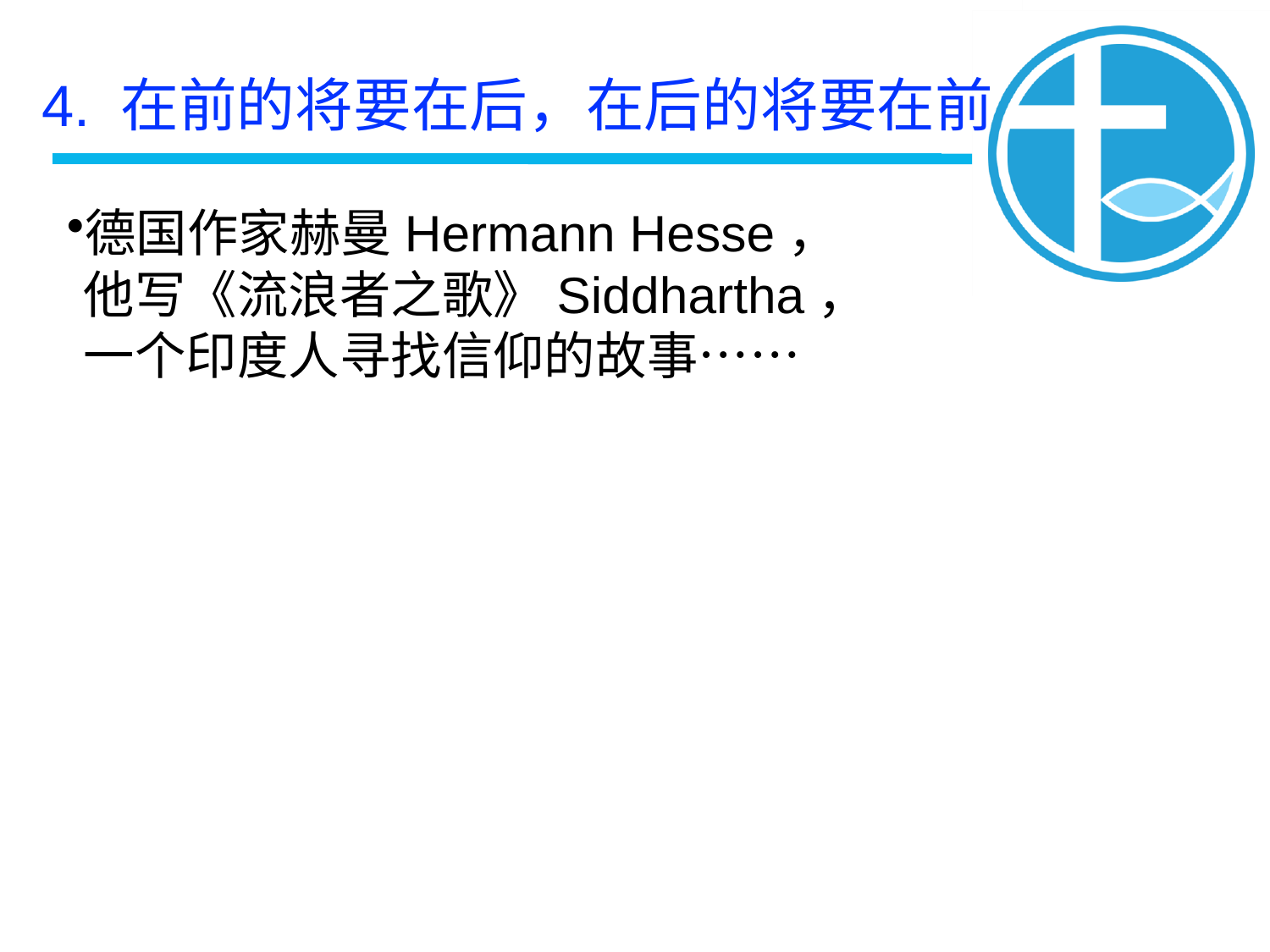

4. 在前的将要在后，在后的将要在前
德国作家赫曼Hermann Hesse，
他写《流浪者之歌》Siddhartha，
一个印度人寻找信仰的故事⋯⋯